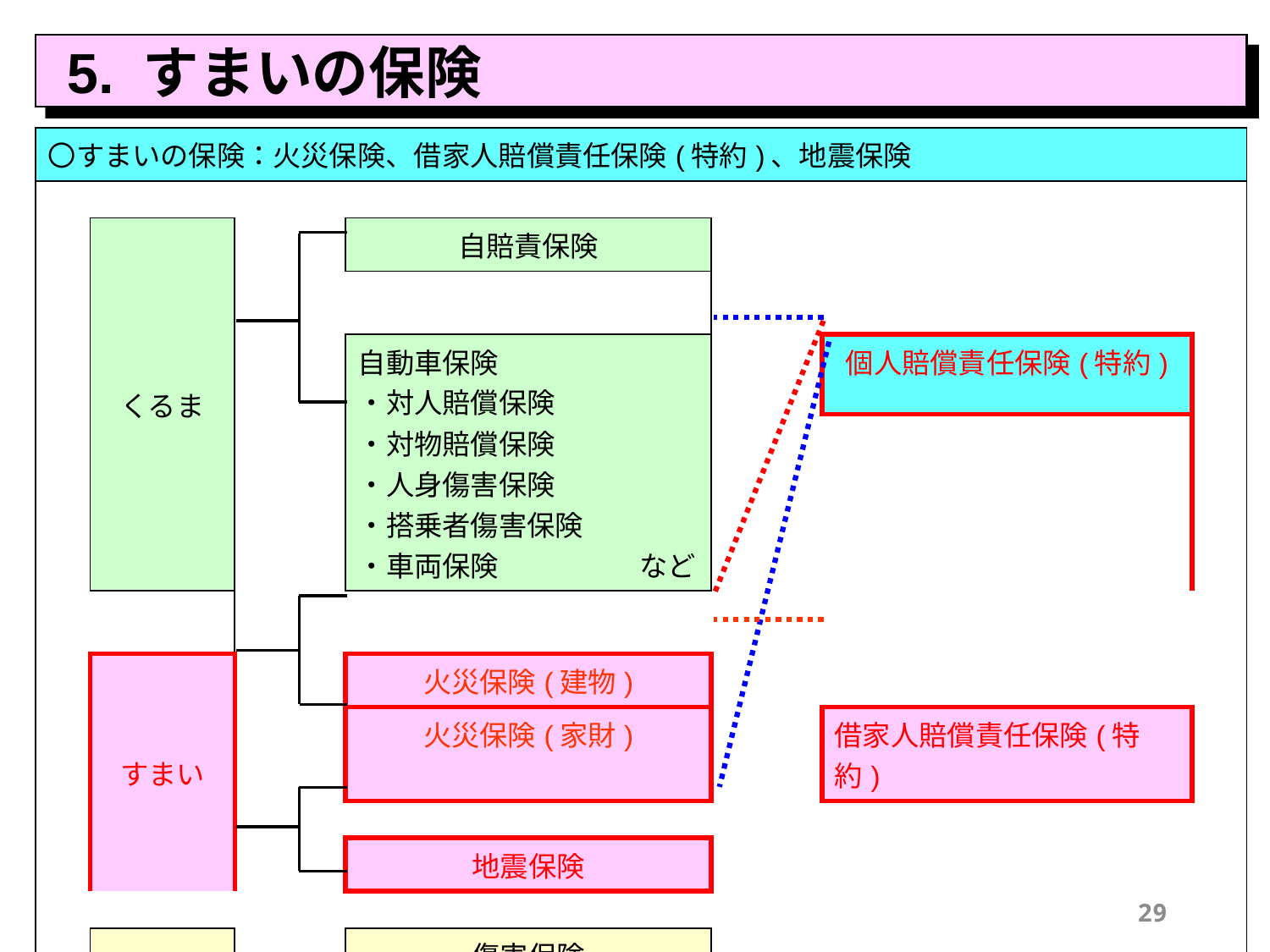

5. すまいの保険
| 〇すまいの保険：火災保険、借家人賠償責任保険(特約)、地震保険 |  |  |  |  |  |  |
| --- | --- | --- | --- | --- | --- | --- |
|  |  |  |  |  |  |  |
|  | くるま |  | 自賠責保険 |  |  |  |
|  |  |  |  |  |  |  |
|  |  |  | 自動車保険 ・対人賠償保険 ・対物賠償保険 ・人身傷害保険 ・搭乗者傷害保険 ・車両保険　　　　　など |  | 個人賠償責任保険(特約) |  |
|  |  |  |  |  |  |  |
|  |  |  |  |  |  |  |
|  | すまい |  | 火災保険(建物) |  |  |  |
|  |  |  | 火災保険(家財) |  | 借家人賠償責任保険(特約) |  |
|  |  |  |  |  |  |  |
|  |  |  | 地震保険 |  |  |  |
|  |  |  |  |  |  |  |
|  | からだ |  | 傷害保険 |  |  |  |
|  |  |  |  |  |  |  |
|  |  |  | 海外旅行保険 |  |  |  |
|  |  |  |  |  |  |  |
29